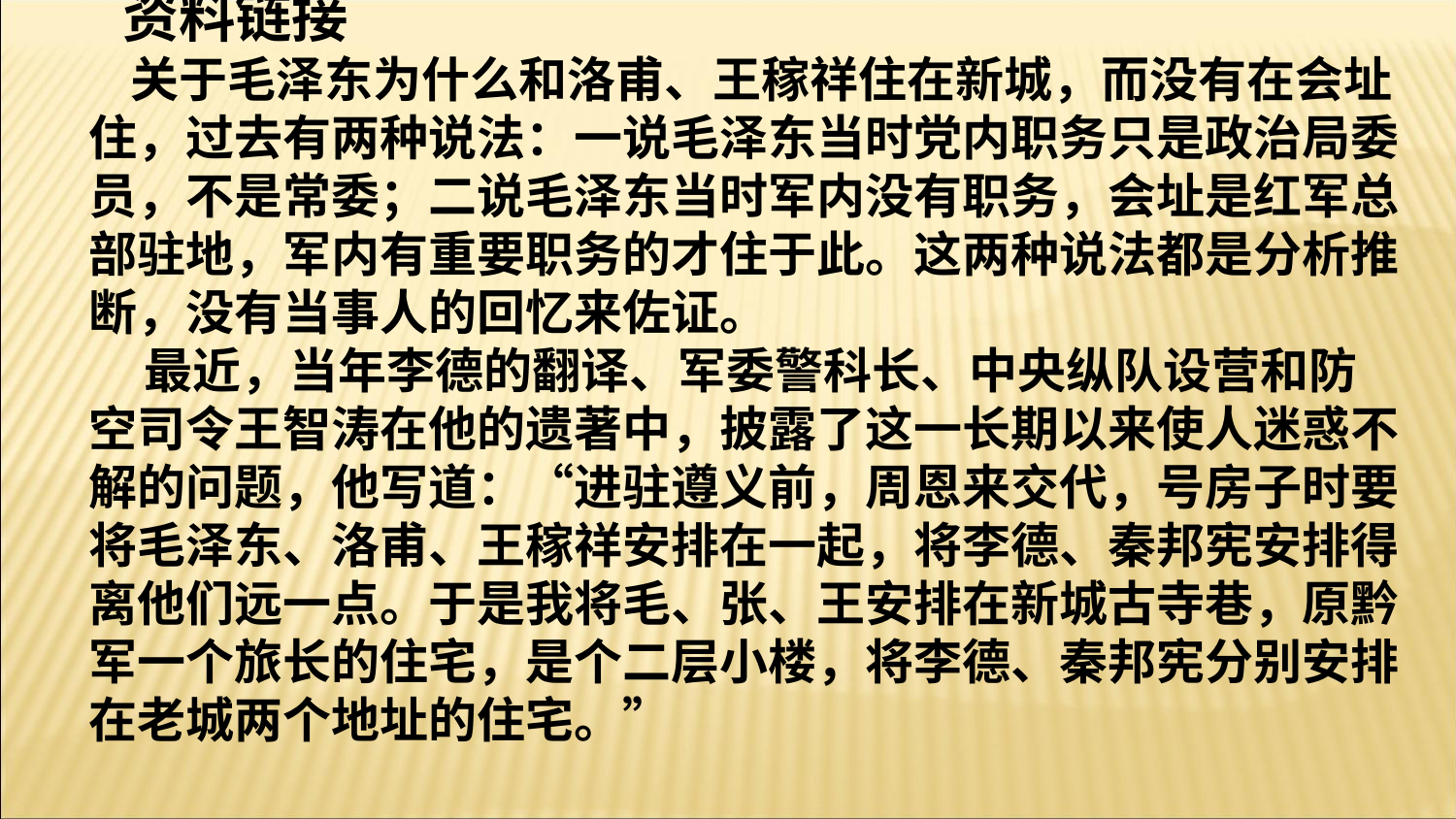

资料链接
    关于毛泽东为什么和洛甫、王稼祥住在新城，而没有在会址住，过去有两种说法：一说毛泽东当时党内职务只是政治局委员，不是常委；二说毛泽东当时军内没有职务，会址是红军总部驻地，军内有重要职务的才住于此。这两种说法都是分析推断，没有当事人的回忆来佐证。
    最近，当年李德的翻译、军委警科长、中央纵队设营和防空司令王智涛在他的遗著中，披露了这一长期以来使人迷惑不解的问题，他写道：“进驻遵义前，周恩来交代，号房子时要将毛泽东、洛甫、王稼祥安排在一起，将李德、秦邦宪安排得离他们远一点。于是我将毛、张、王安排在新城古寺巷，原黔军一个旅长的住宅，是个二层小楼，将李德、秦邦宪分别安排在老城两个地址的住宅。”